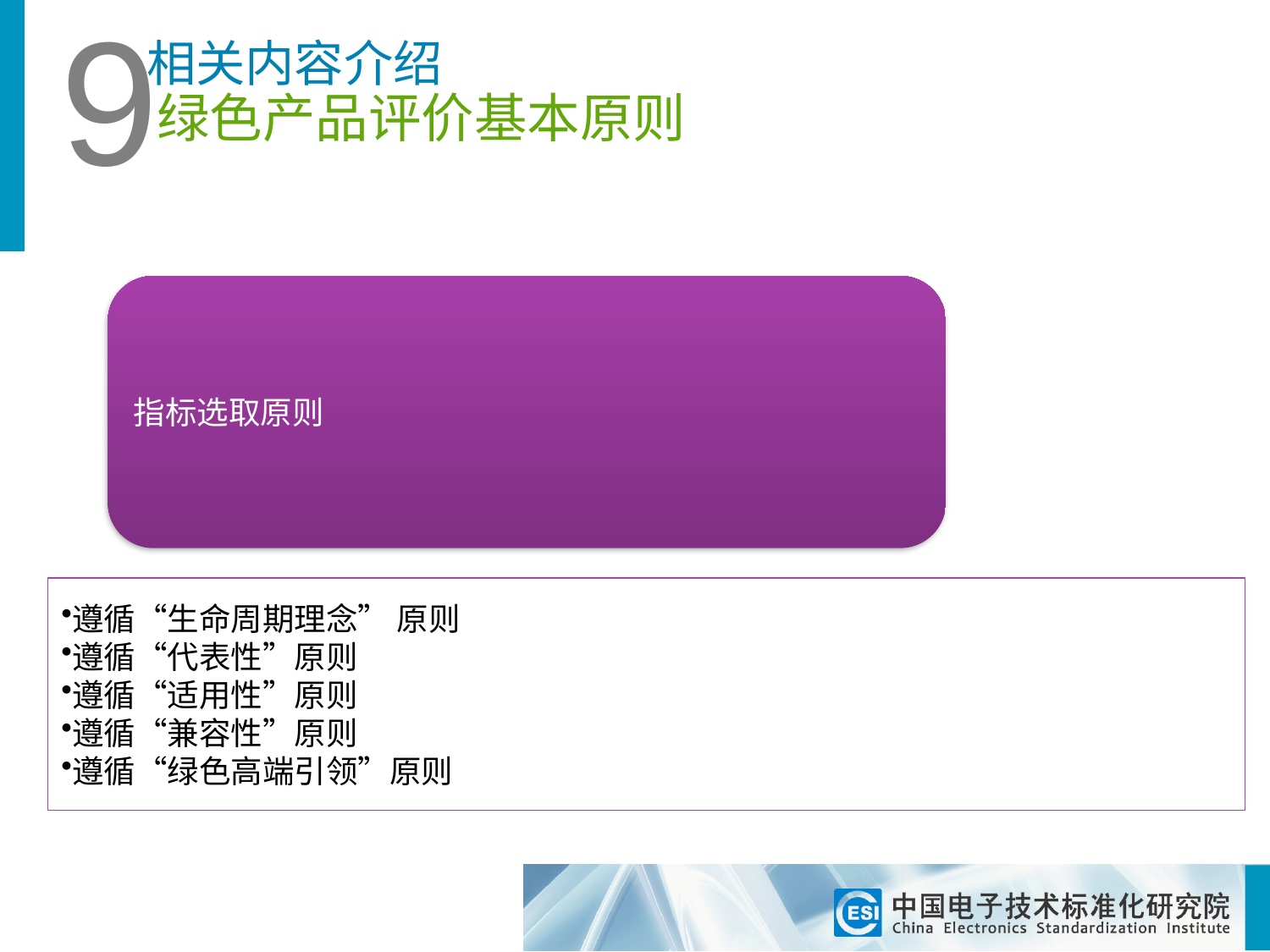

9
相关内容介绍
绿色产品评价基本原则
指标选取原则
遵循“生命周期理念” 原则
遵循“代表性”原则
遵循“适用性”原则
遵循“兼容性”原则
遵循“绿色高端引领”原则